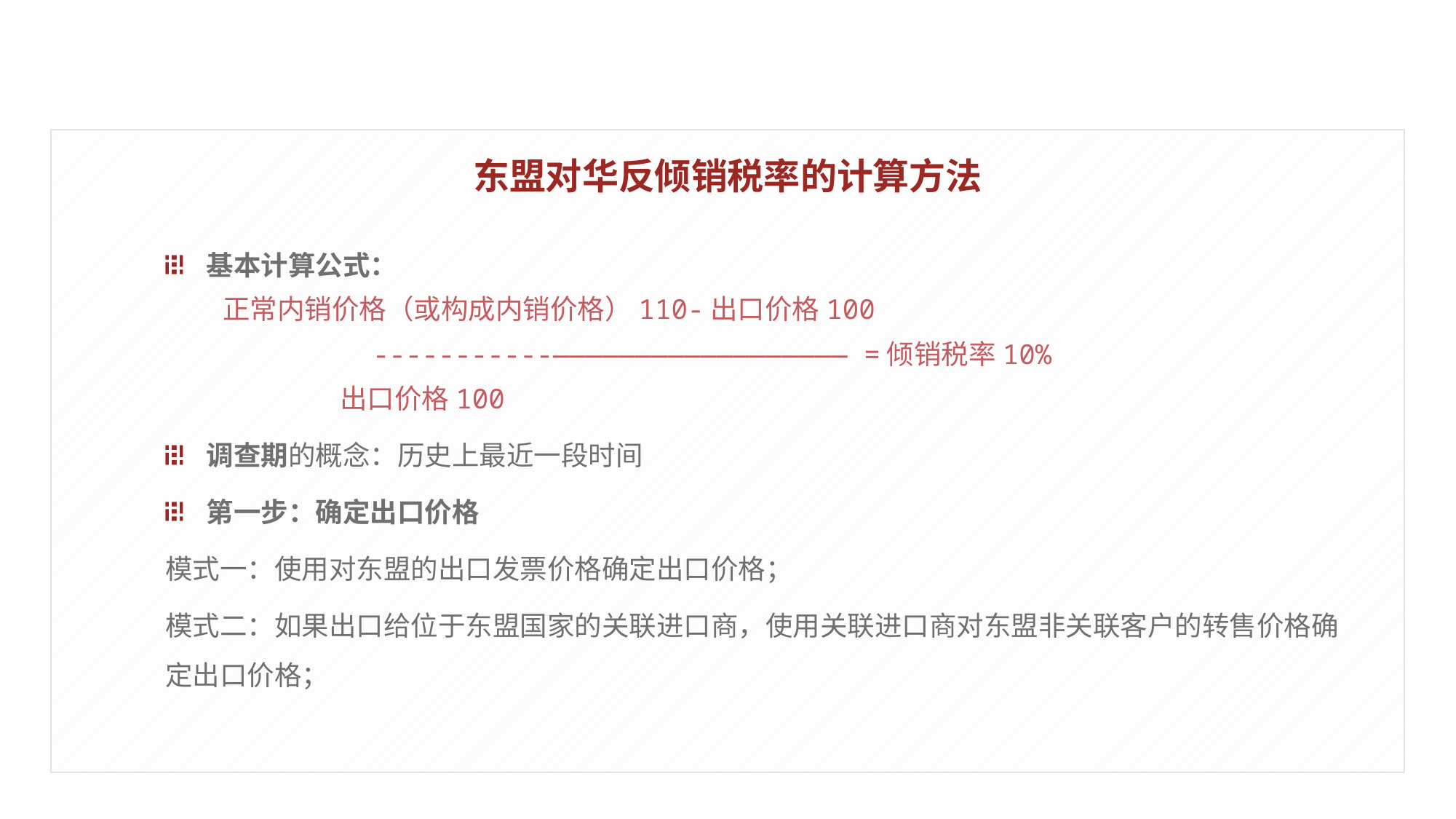

东盟对华反倾销税率的计算方法
基本计算公式：
                 正常内销价格（或构成内销价格）110-出口价格100
                -----------—————————————————— =倾销税率10%
                                    出口价格100
调查期的概念：历史上最近一段时间
第一步：确定出口价格
模式一：使用对东盟的出口发票价格确定出口价格；
模式二：如果出口给位于东盟国家的关联进口商，使用关联进口商对东盟非关联客户的转售价格确定出口价格；